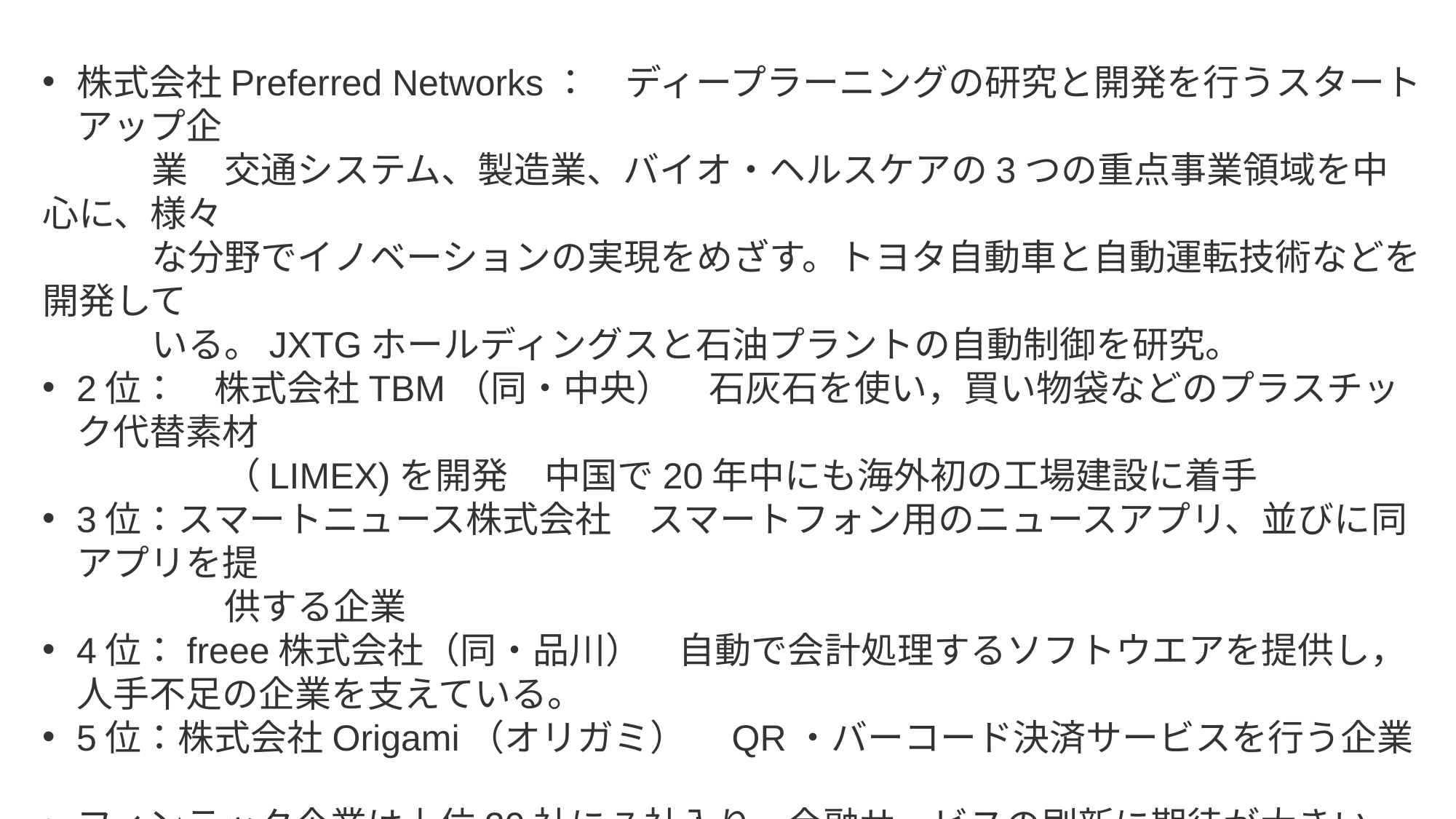

株式会社Preferred Networks：　ディープラーニングの研究と開発を行うスタートアップ企
　　　業　交通システム、製造業、バイオ・ヘルスケアの3つの重点事業領域を中心に、様々
　　　な分野でイノベーションの実現をめざす。トヨタ自動車と自動運転技術などを開発して
　　　いる。JXTGホールディングスと石油プラントの自動制御を研究。
2位：　株式会社TBM（同・中央）　石灰石を使い，買い物袋などのプラスチック代替素材
　　　　　（LIMEX)を開発　中国で20年中にも海外初の工場建設に着手
3位：スマートニュース株式会社　スマートフォン用のニュースアプリ、並びに同アプリを提
　　　　　供する企業
4位：freee株式会社（同・品川）　自動で会計処理するソフトウエアを提供し，人手不足の企業を支えている。
5位：株式会社Origami（オリガミ）　QR・バーコード決済サービスを行う企業

フィンテック企業は上位20社に7社入り，金融サービスの刷新に期待が大きい。
企業価値が100億円を超す企業は3割増え，63社となった。
ヘルスケアなどでもユニコーン予備軍の厚みが増した。
米調査会社のCBインサイツによると，米国にはユニコーンが約200社あり世界の半分を占める。英国やインドにも数十社生まれ，日本の企業数は見劣りしている。